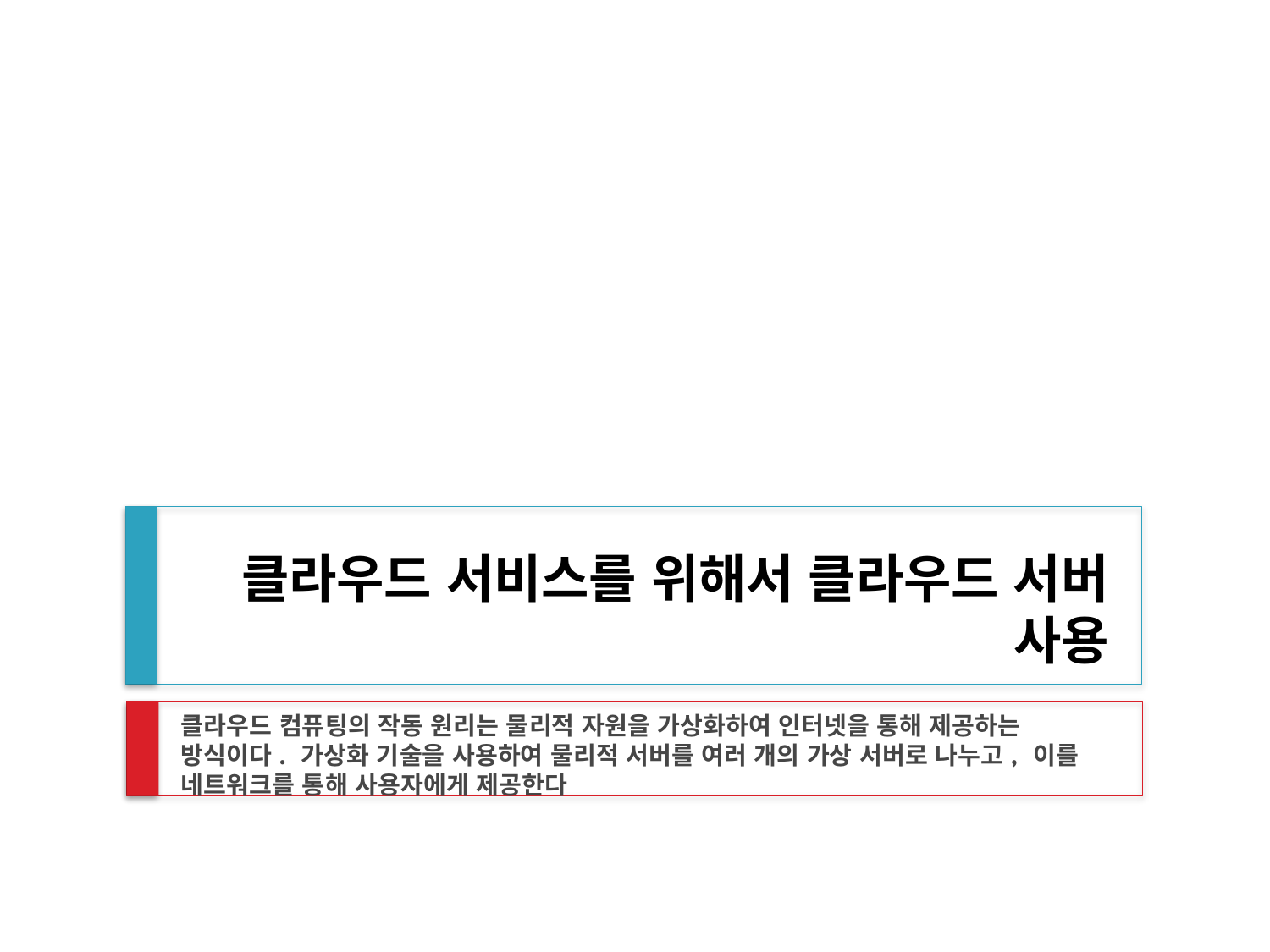

# 클라우드 서비스를 위해서 클라우드 서버 사용
클라우드 컴퓨팅의 작동 원리는 물리적 자원을 가상화하여 인터넷을 통해 제공하는 방식이다. 가상화 기술을 사용하여 물리적 서버를 여러 개의 가상 서버로 나누고, 이를 네트워크를 통해 사용자에게 제공한다